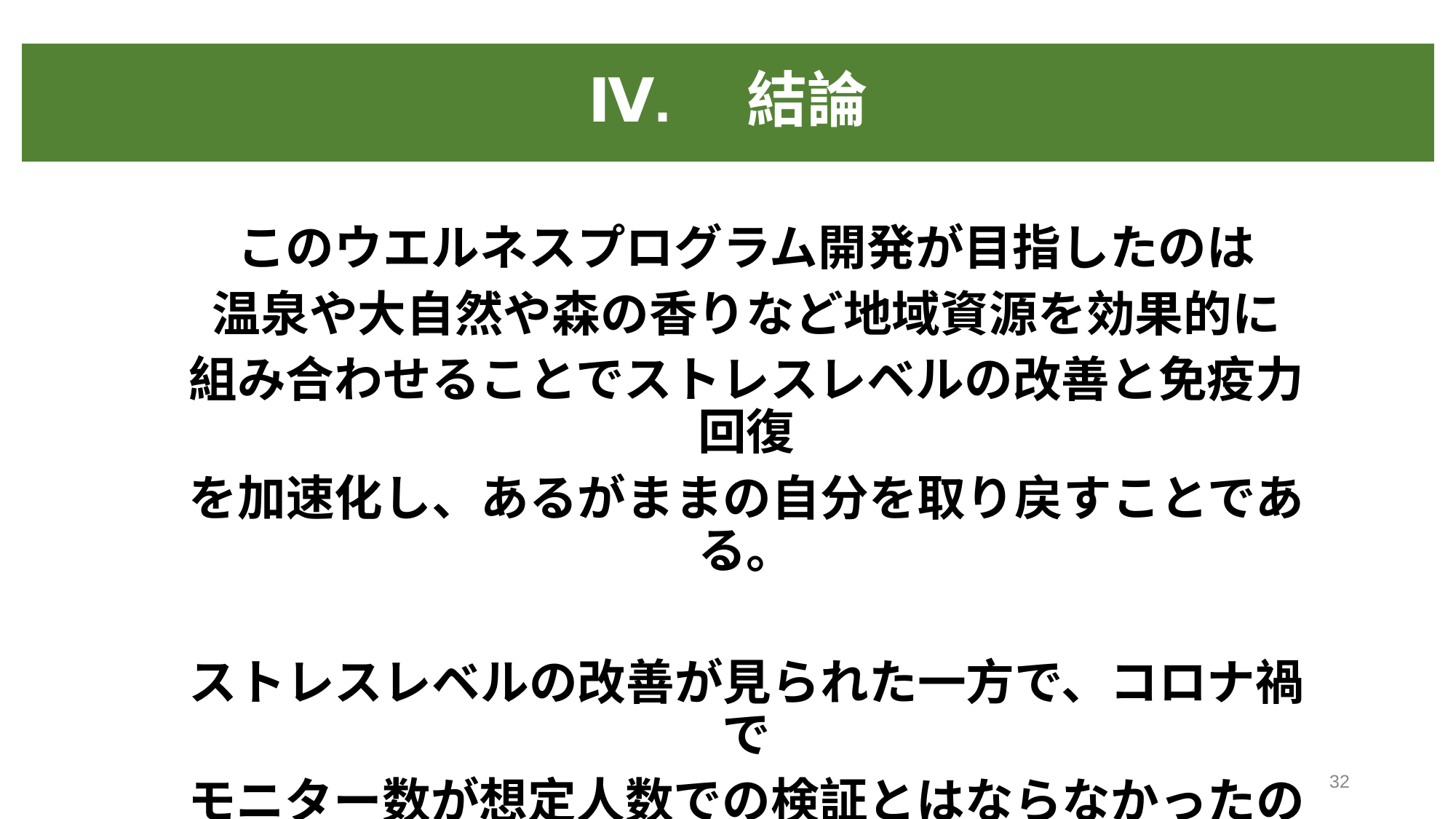

# Ⅳ.　結論
このウエルネスプログラム開発が目指したのは
温泉や大自然や森の香りなど地域資源を効果的に
組み合わせることでストレスレベルの改善と免疫力回復
を加速化し、あるがままの自分を取り戻すことである。

ストレスレベルの改善が見られた一方で、コロナ禍で
モニター数が想定人数での検証とはならなかったので
今後に期待したい。
32